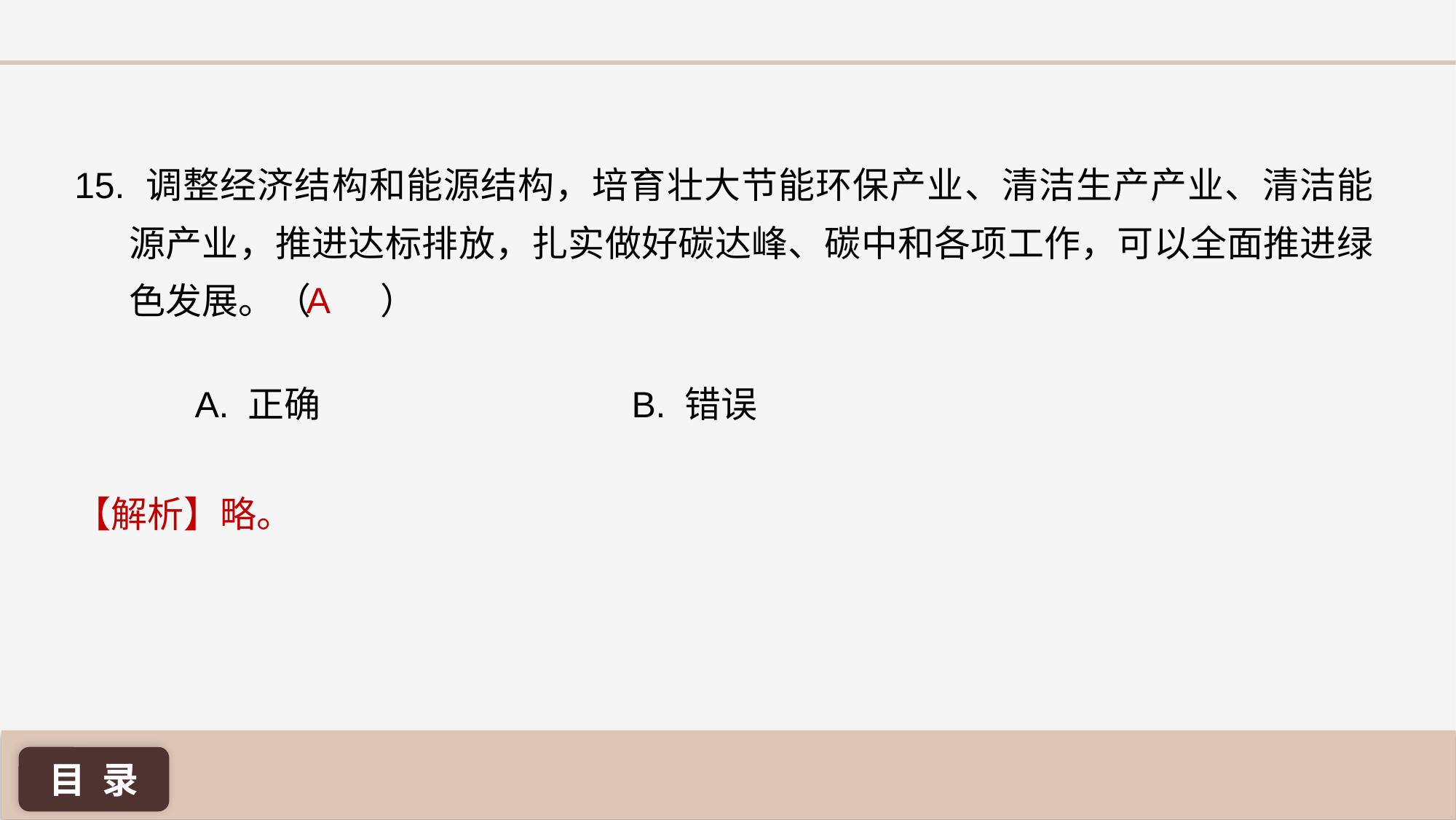

15. 调整经济结构和能源结构，培育壮大节能环保产业、清洁生产产业、清洁能源产业，推进达标排放，扎实做好碳达峰、碳中和各项工作，可以全面推进绿色发展。（ 	    ）
A
A. 正确 			B. 错误
【解析】略。